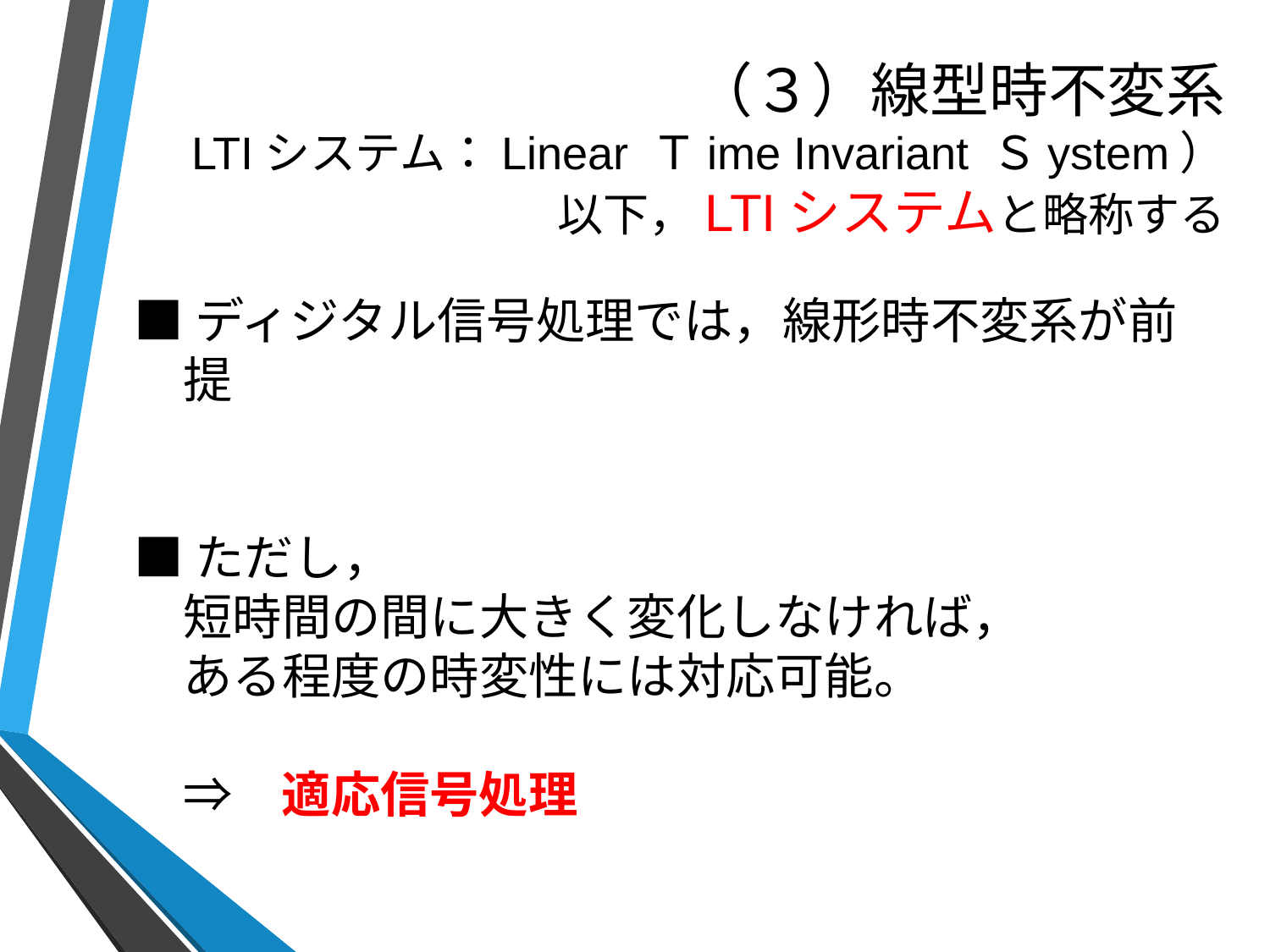

# （３）線型時不変系 LTIシステム：Linear Ｔime Invariant Ｓystem） 以下，LTIシステムと略称する
■ディジタル信号処理では，線形時不変系が前提

■ただし，
　短時間の間に大きく変化しなければ，
　ある程度の時変性には対応可能。

　⇒　適応信号処理